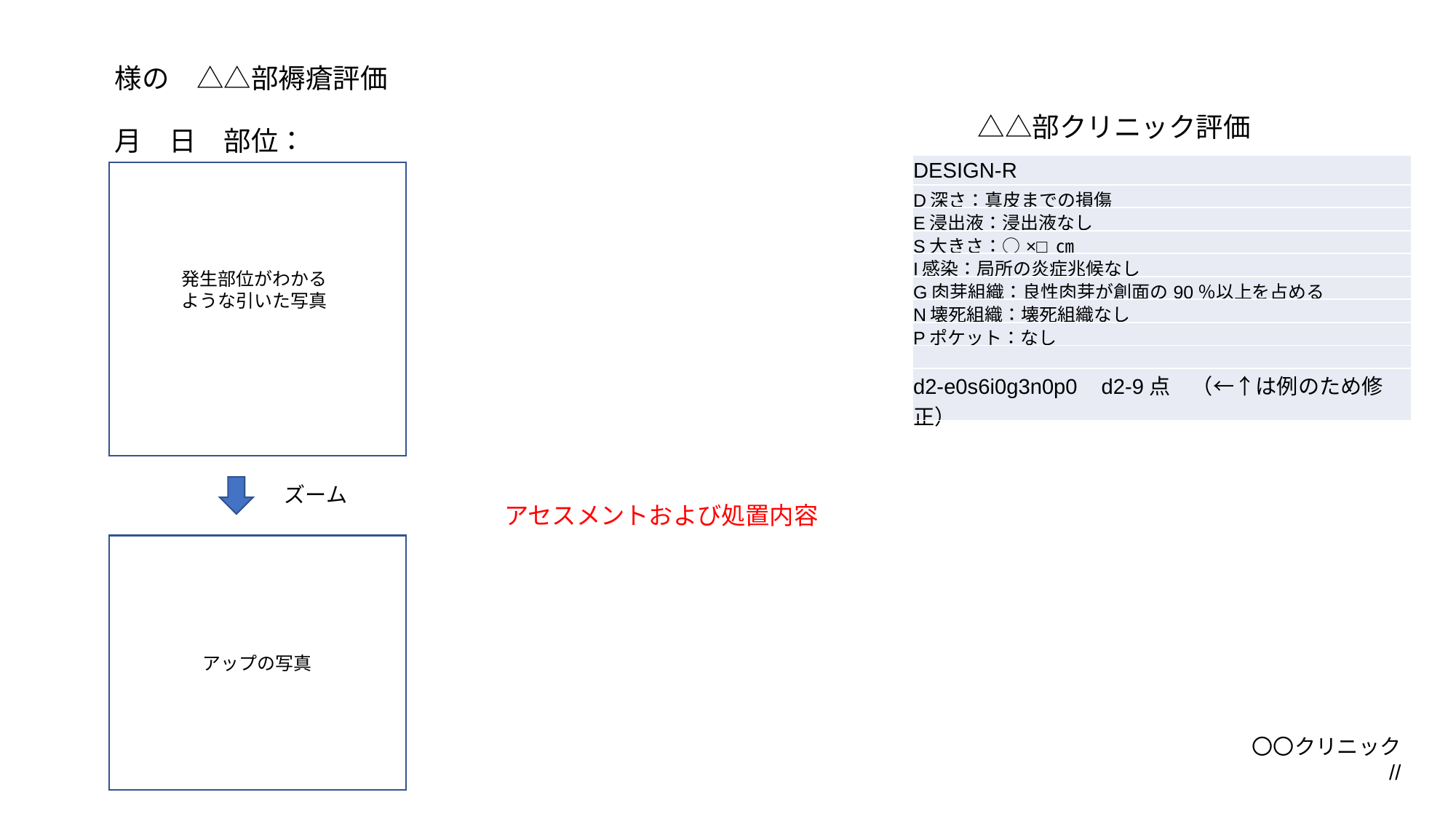

様の　△△部褥瘡評価
　　△△部クリニック評価
月　日　部位：
| DESIGN-R |
| --- |
| D深さ：真皮までの損傷 |
| E浸出液：浸出液なし |
| S大きさ：○×□ ㎝ |
| I感染：局所の炎症兆候なし |
| G肉芽組織：良性肉芽が創面の90％以上を占める |
| N壊死組織：壊死組織なし |
| Pポケット：なし |
|  |
| d2-e0s6i0g3n0p0 d2-9点　（←↑は例のため修正） |

発生部位がわかるような引いた写真
ズーム

アセスメントおよび処置内容

アップの写真
〇〇クリニック
//